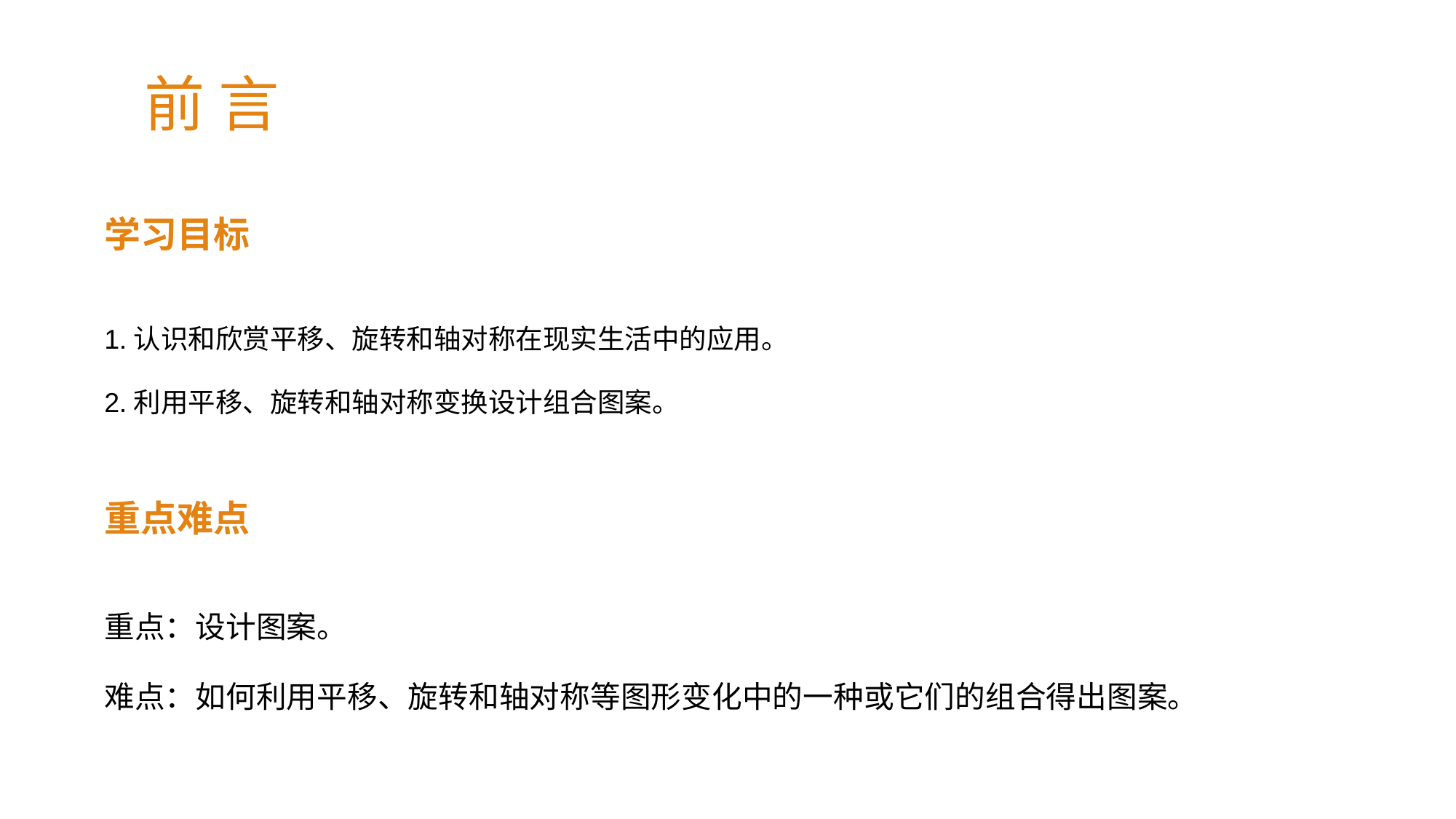

前 言
学习目标
1.认识和欣赏平移、旋转和轴对称在现实生活中的应用。
2.利用平移、旋转和轴对称变换设计组合图案。
重点难点
重点：设计图案。
难点：如何利用平移、旋转和轴对称等图形变化中的一种或它们的组合得出图案。